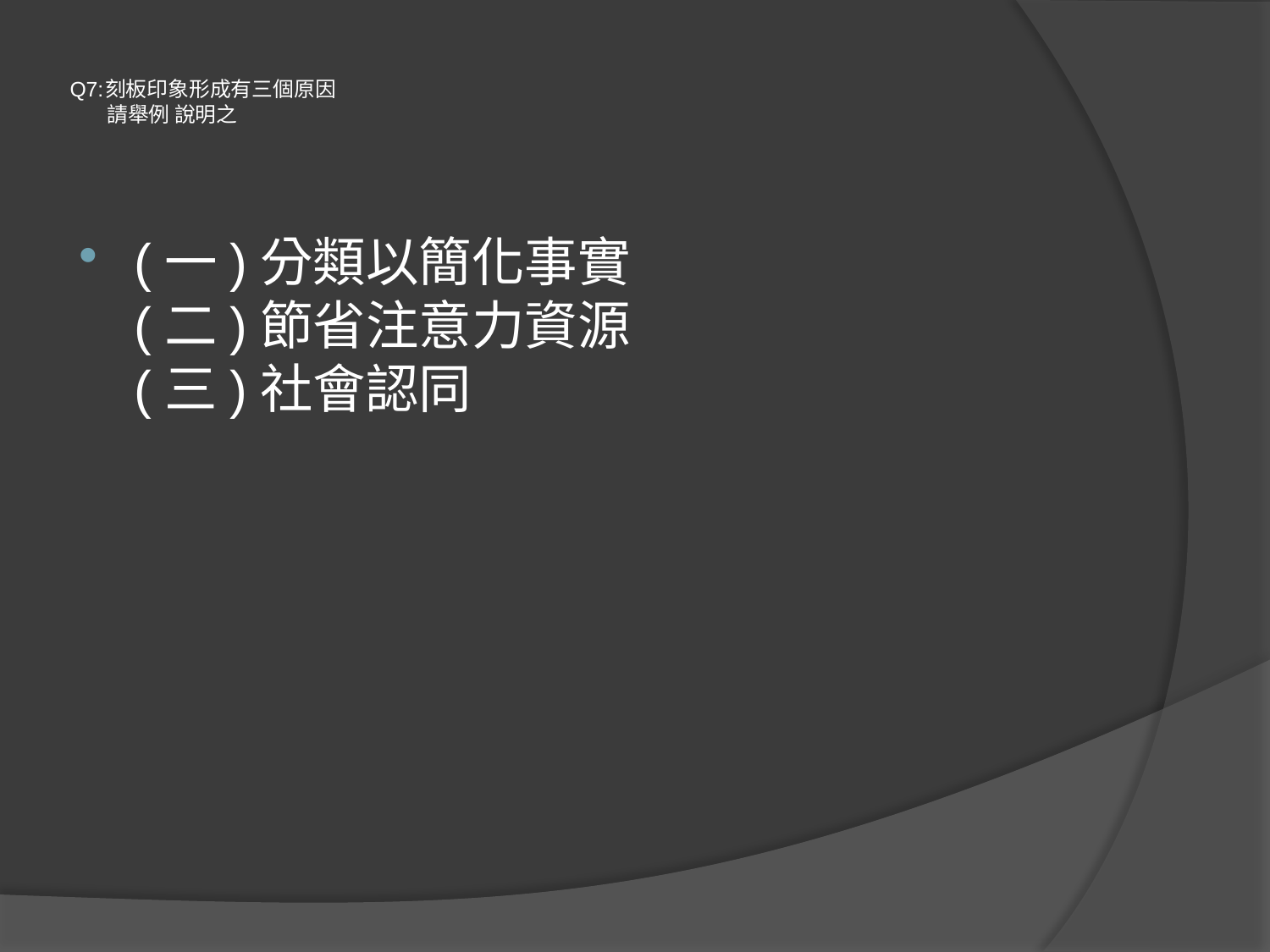

# Q7:刻板印象形成有三個原因  請舉例 說明之
(一)分類以簡化事實
(二)節省注意力資源
(三)社會認同